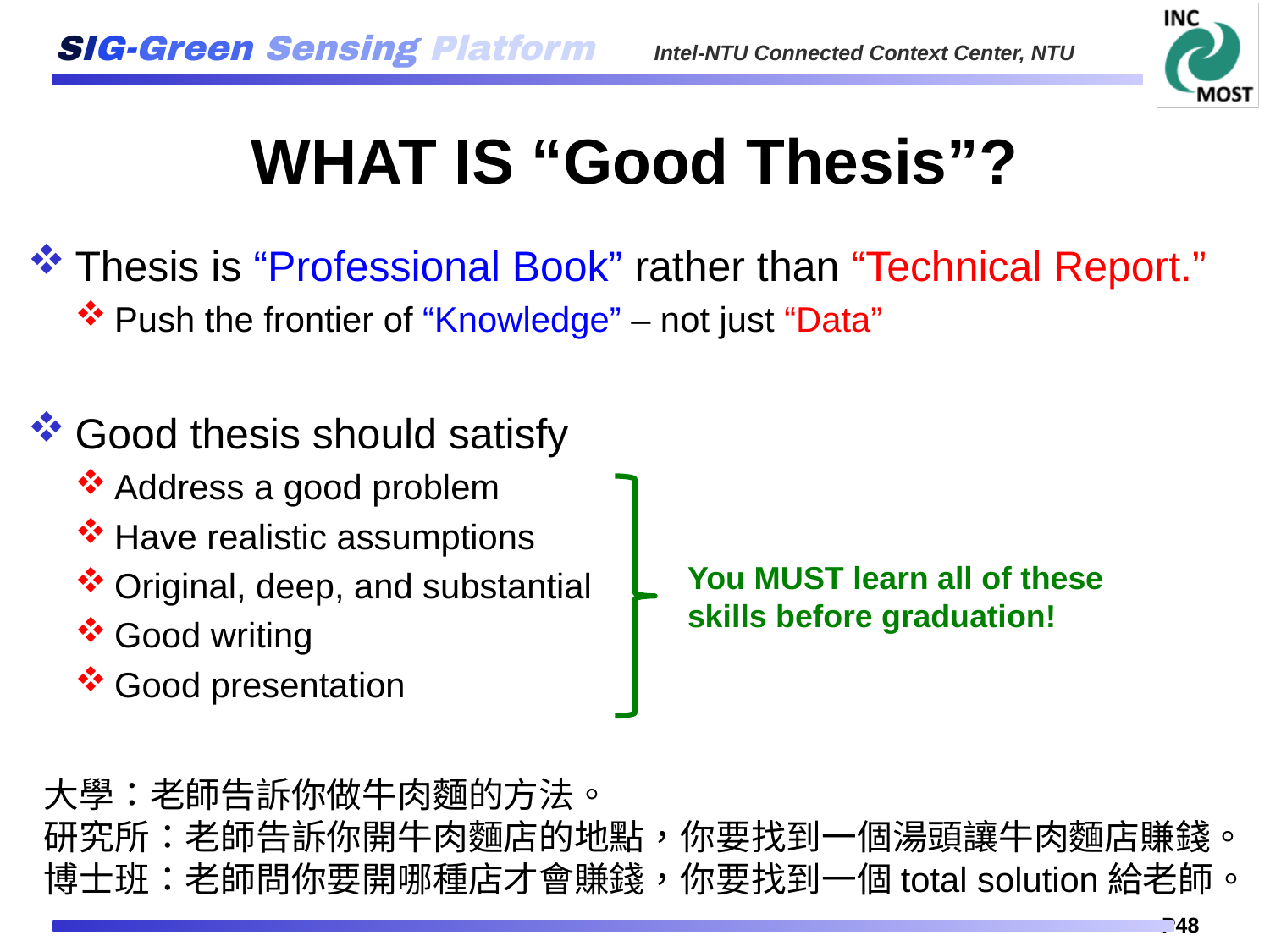

# WHAT IS “Good Thesis”?
Thesis is “Professional Book” rather than “Technical Report.”
Push the frontier of “Knowledge” – not just “Data”

Good thesis should satisfy
Address a good problem
Have realistic assumptions
Original, deep, and substantial
Good writing
Good presentation

You MUST learn all of these skills before graduation!
大學：老師告訴你做牛肉麵的方法。
研究所：老師告訴你開牛肉麵店的地點，你要找到一個湯頭讓牛肉麵店賺錢。
博士班：老師問你要開哪種店才會賺錢，你要找到一個total solution給老師。